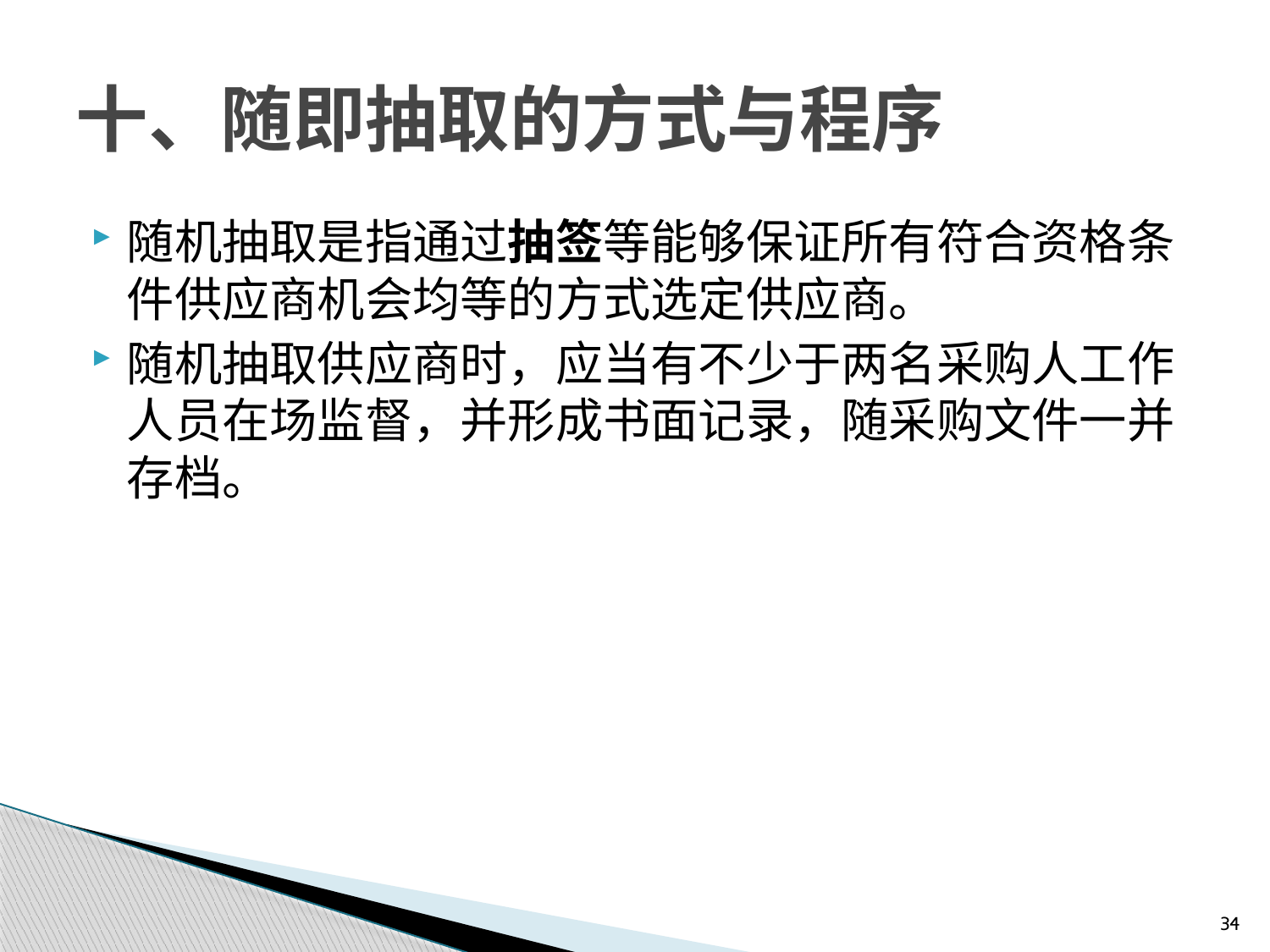

# 十、随即抽取的方式与程序
随机抽取是指通过抽签等能够保证所有符合资格条件供应商机会均等的方式选定供应商。
随机抽取供应商时，应当有不少于两名采购人工作人员在场监督，并形成书面记录，随采购文件一并存档。
34